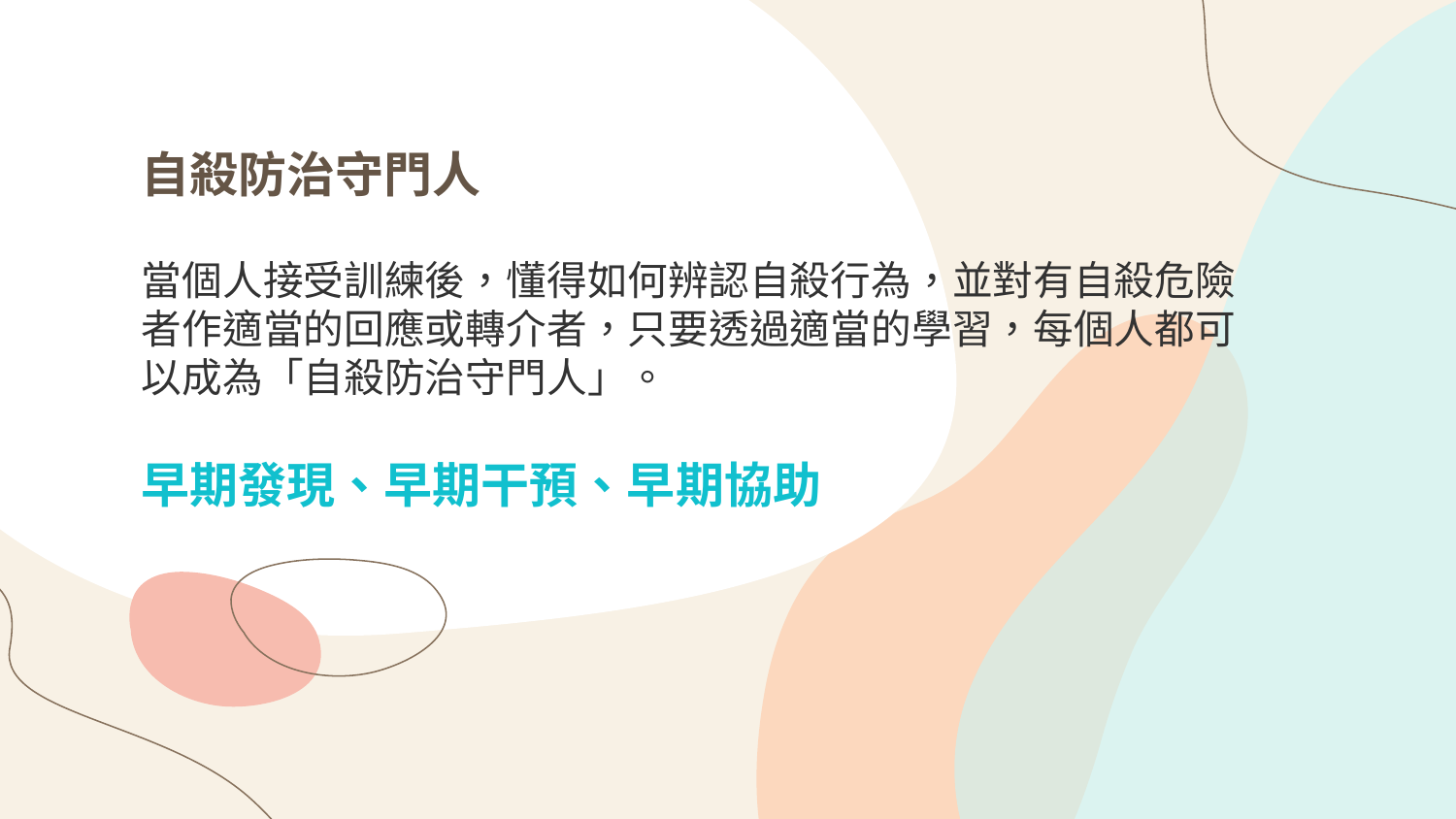

自殺防治守門人
當個人接受訓練後，懂得如何辨認自殺行為，並對有自殺危險者作適當的回應或轉介者，只要透過適當的學習，每個人都可以成為「自殺防治守門人」。
早期發現、早期干預、早期協助